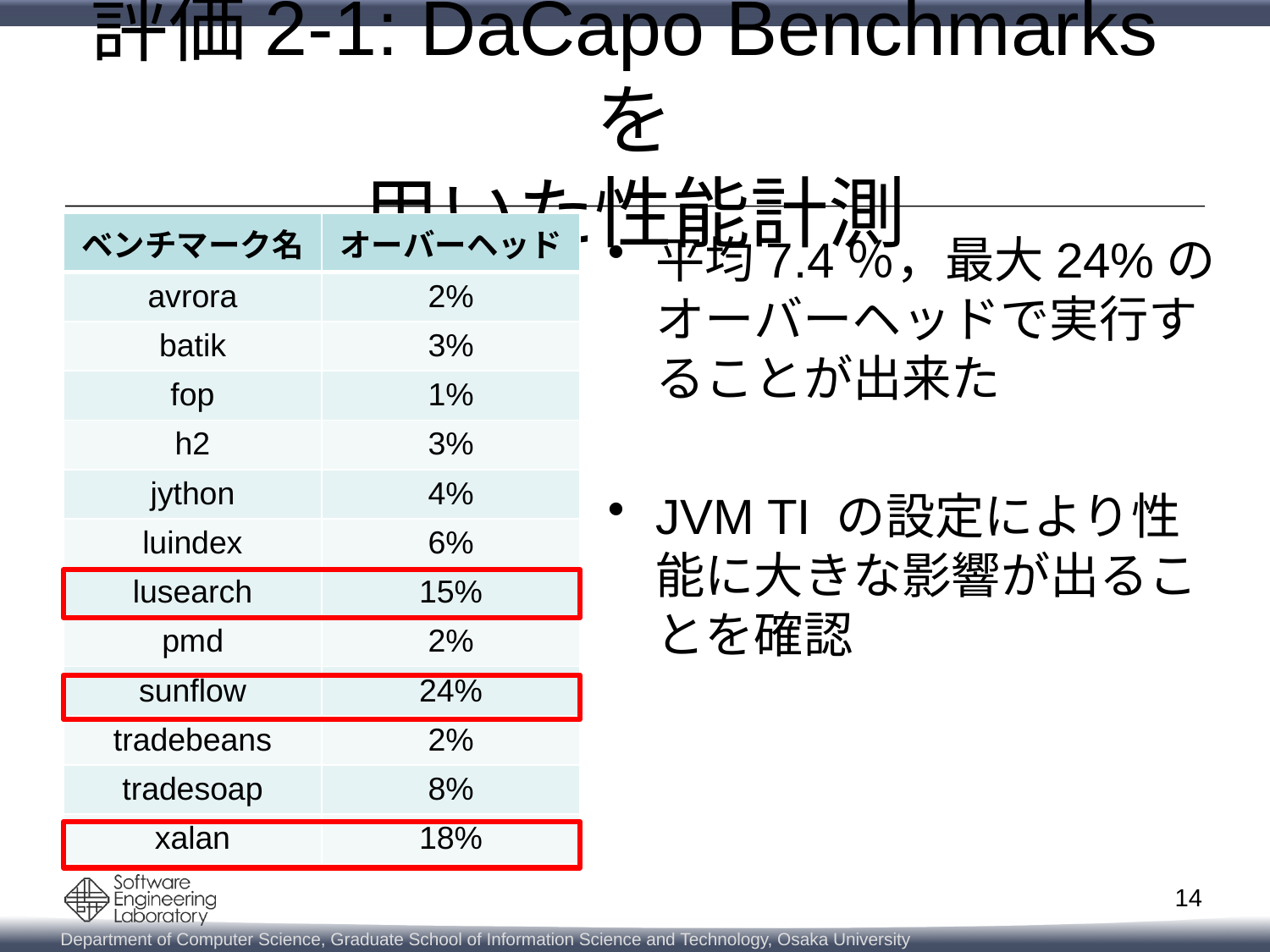

# 評価2-1: DaCapo Benchmarksを 用いた性能計測
| ベンチマーク名 | オーバーヘッド |
| --- | --- |
| avrora | 2% |
| batik | 3% |
| fop | 1% |
| h2 | 3% |
| jython | 4% |
| luindex | 6% |
| lusearch | 15% |
| pmd | 2% |
| sunflow | 24% |
| tradebeans | 2% |
| tradesoap | 8% |
| xalan | 18% |
平均7.4％，最大24%のオーバーヘッドで実行することが出来た

JVM TI の設定により性能に大きな影響が出ることを確認

14